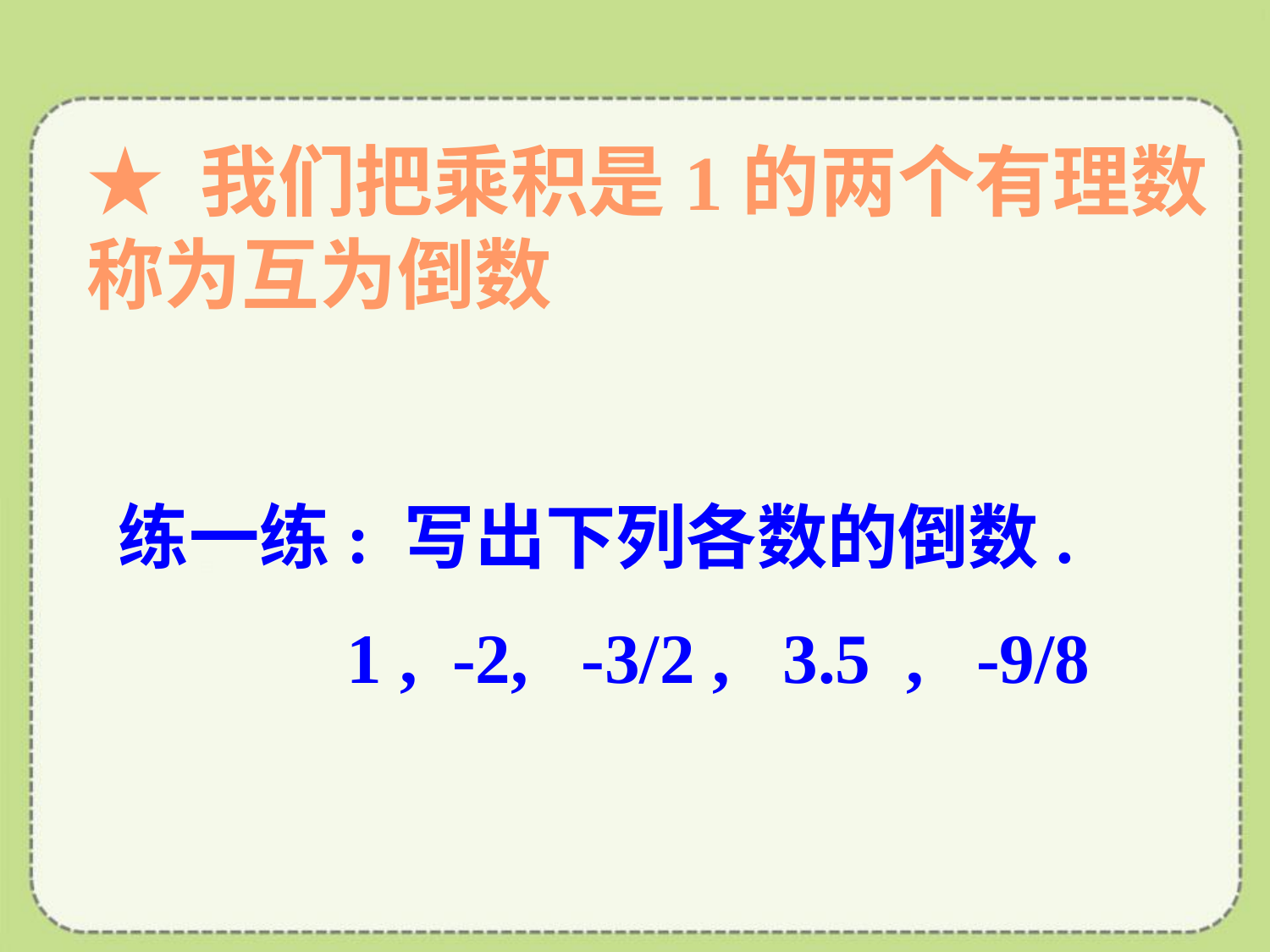

★ 我们把乘积是1的两个有理数称为互为倒数
练一练: 写出下列各数的倒数.
             1 ,  -2,   -3/2 ,   3.5  ,   -9/8